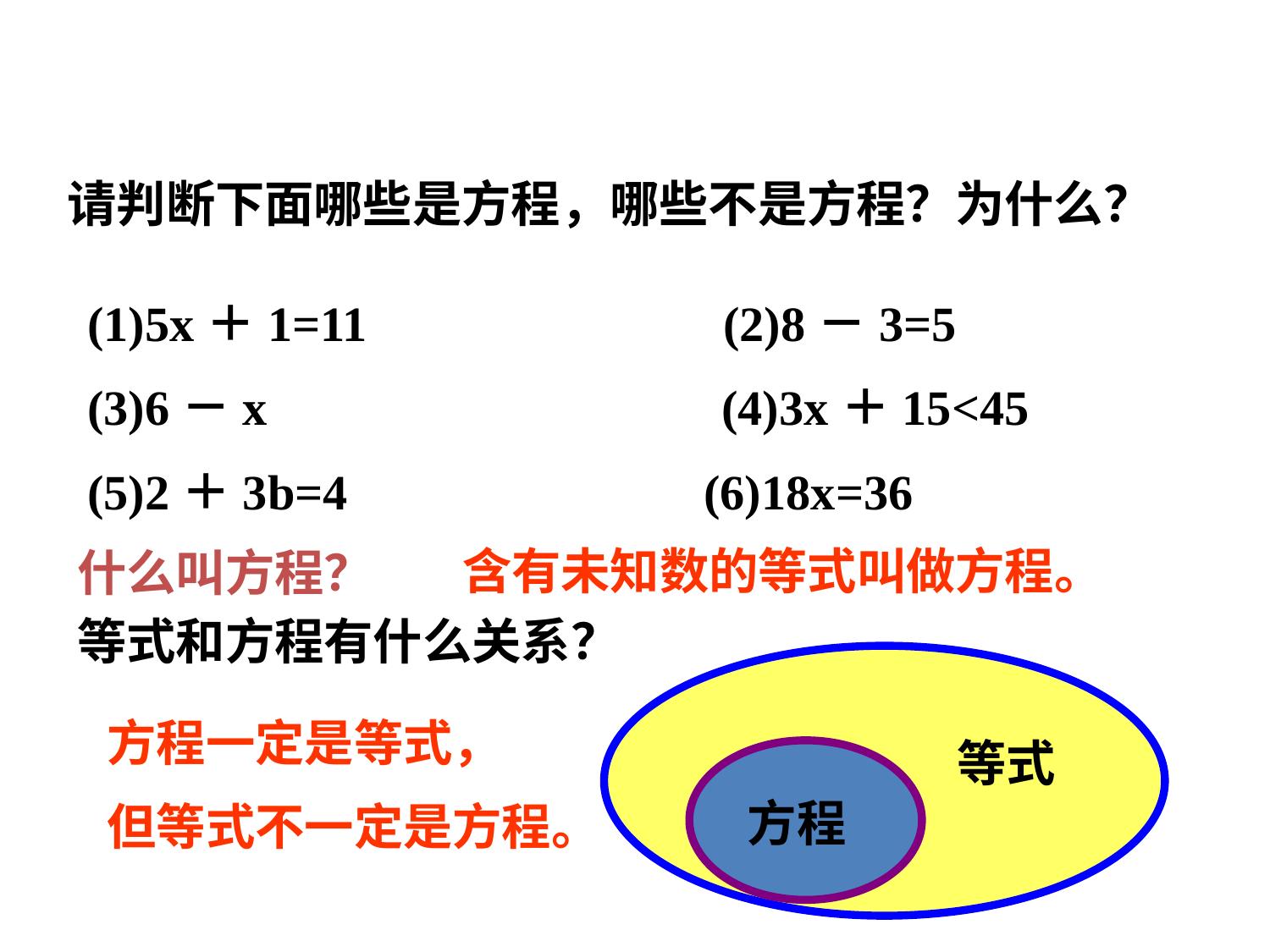

请判断下面哪些是方程，哪些不是方程？为什么？
(1)5x＋1=11                             (2)8－3=5
(3)6－x                                     (4)3x＋15<45
(5)2＋3b=4                             (6)18x=36

含有未知数的等式叫做方程。
什么叫方程？
等式和方程有什么关系？

等式
方程
方程一定是等式，
但等式不一定是方程。